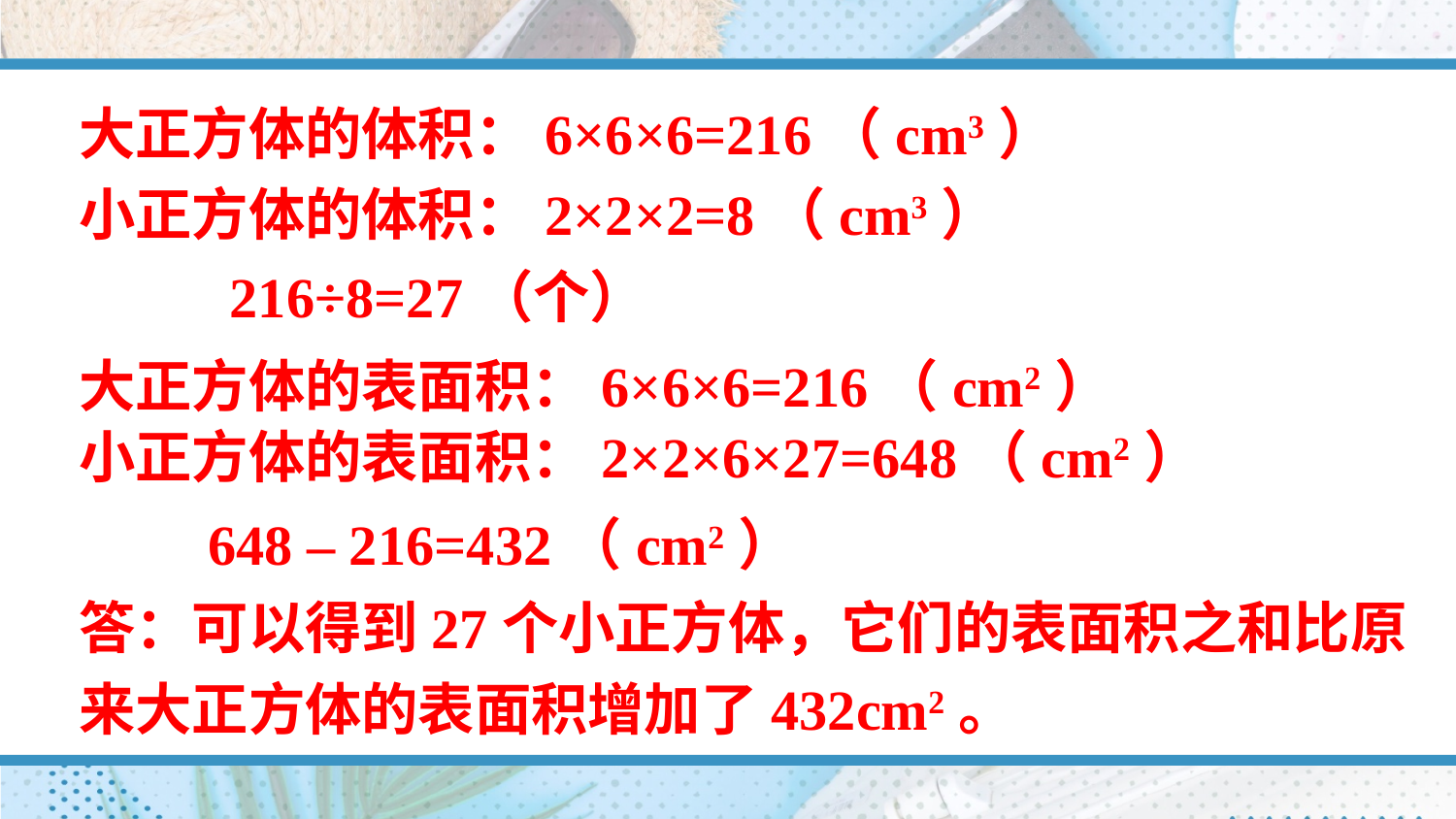

大正方体的体积：6×6×6=216（cm3）
小正方体的体积：2×2×2=8（cm3）
216÷8=27（个）
大正方体的表面积：6×6×6=216（cm2）
小正方体的表面积：2×2×6×27=648（cm2）
648 – 216=432（cm2）
答：可以得到27个小正方体，它们的表面积之和比原来大正方体的表面积增加了432cm2。